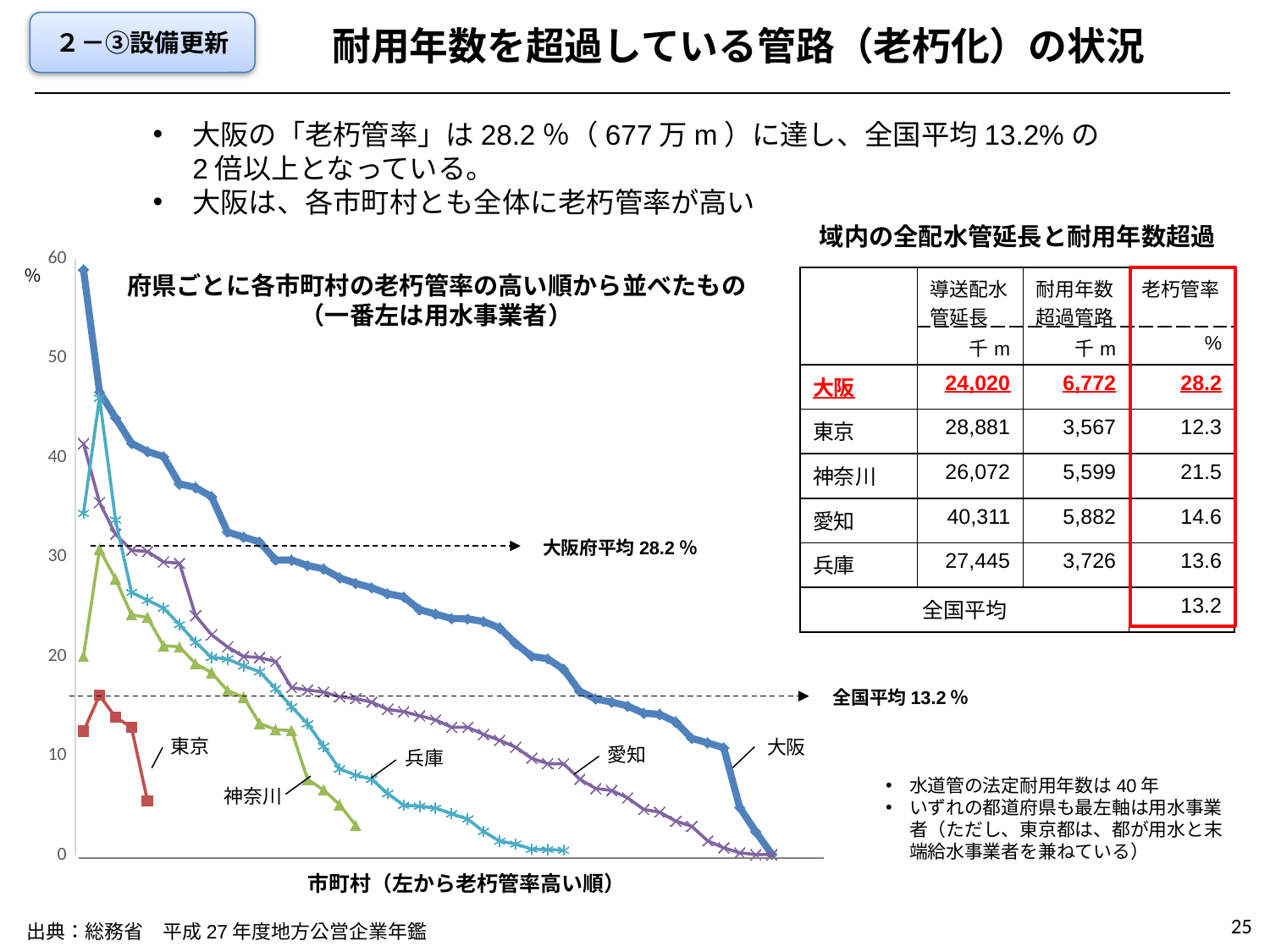

２－③設備更新
耐用年数を超過している管路（老朽化）の状況
大阪の「老朽管率」は28.2％（677万m）に達し、全国平均13.2%の2倍以上となっている。
大阪は、各市町村とも全体に老朽管率が高い
域内の全配水管延長と耐用年数超過

### Chart

| Category | 大阪 | 東京 | 神奈川 | 愛知 | 兵庫 |
|---|---|---|---|---|---|
| 水道企業団 | 58.9 | 12.453245928943932 | 20.0 | 41.4 | 34.4 |
| 千早赤阪村 | 46.6 | 16.075138504155127 | 30.772321370711666 | 35.48092978293347 | 45.99047619047619 |
| 大阪市 | 44.001225021055056 | 13.880381003668674 | 27.785868462798742 | 32.295081967213115 | 33.74564493839656 |
| 四條畷市 | 41.43753360817351 | 12.8513330320831 | 24.173237380471033 | 30.668261512795496 | 26.428645779119393 |
| 大東市 | 40.6 | 5.444104705794615 | 23.917428725121034 | 30.552941771639603 | 25.650310821413484 |
| 島本町 | 40.1 | None | 21.06669727532415 | 29.489890470194112 | 24.856883234893232 |
| 池田市 | 37.357149716700285 | None | 20.951301289215507 | 29.36671667916979 | 23.190897597977244 |
| 吹田市 | 36.98746399899823 | None | 19.25535389352867 | 24.09380927746163 | 21.414175157285232 |
| 摂津市 | 36.05516545431611 | None | 18.356213656255623 | 22.167172766501515 | 19.900584454670785 |
| 柏原市 | 32.51094776352831 | None | 16.54445590654362 | 20.942797476162518 | 19.72662317489904 |
| 箕面市 | 32.0 | None | 15.898111550285465 | 19.983555448970503 | 19.033777350891825 |
| 東大阪市 | 31.510183418357414 | None | 13.254861821903788 | 19.8759560383058 | 18.46000457539326 |
| 忠岡町 | 29.7 | None | 12.627913889006837 | 19.485881665859303 | 16.76243959775369 |
| 守口市 | 29.684156740012135 | None | 12.532845881412088 | 16.85401103120855 | 14.927910445367504 |
| 高石市 | 29.135553017657912 | None | 7.629300257430377 | 16.61957226182761 | 13.223101228232723 |
| 河内長野市 | 28.8 | None | 6.5533849234265915 | 16.408673630895855 | 10.953915114161648 |
| 泉南市 | 27.9 | None | 5.08440105755542 | 15.932091643316298 | 8.666812449887018 |
| 岸和田市 | 27.343857240905972 | None | 3.0007432181345224 | 15.754835468475257 | 8.056387665198237 |
| 富田林市 | 26.905674221425073 | None | None | 15.389771151614672 | 7.639569049951028 |
| 河南町 | 26.3 | None | None | 14.668281989154261 | 6.201416479530144 |
| 大阪狭山市 | 25.983796296296298 | None | None | 14.432658996621187 | 5.019591231600127 |
| 八尾市 | 24.7 | None | None | 14.023049615932038 | 4.9150195140375175 |
| 豊中市 | 24.249123153682753 | None | None | 13.606806570113584 | 4.733798366422227 |
| 泉大津市 | 23.8 | None | None | 12.867513611615244 | 4.161483324447604 |
| 泉佐野市 | 23.77179080824089 | None | None | 12.860601819290377 | 3.632911392405063 |
| 羽曳野市 | 23.5 | None | None | 12.147880083891929 | 2.3803879736083124 |
| 枚方市 | 22.85282861680248 | None | None | 11.553759302027201 | 1.4082670491589517 |
| 貝塚市 | 21.3 | None | None | 10.855111982597506 | 1.1255609881995325 |
| 交野市 | 20.0 | None | None | 9.744332714220484 | 0.5983268029227998 |
| 寝屋川市 | 19.754265548612686 | None | None | 9.201916335592427 | 0.5553973227000855 |
| 和泉市 | 18.7 | None | None | 9.195502737970406 | 0.49769450340335214 |
| 門真市 | 16.5 | None | None | 7.636445141768464 | None |
| 堺市 | 15.699011482111445 | None | None | 6.7023234721370075 | None |
| 岬町 | 15.4 | None | None | 6.502650887933522 | None |
| 太子町 | 15.0 | None | None | 5.762959631170583 | None |
| 藤井寺市 | 14.270174722958732 | None | None | 4.597011942237545 | None |
| 松原市 | 14.173620895198871 | None | None | 4.326862605341495 | None |
| 高槻市 | 13.4 | None | None | 3.420428299841312 | None |
| 茨木市 | 11.744217546665979 | None | None | 2.9050681296937535 | None |
| 阪南市 | 11.3 | None | None | 1.4331956216193196 | None |
| 豊能町 | 10.8 | None | None | 0.731075328521192 | None |
| 能勢町 | 4.8 | None | None | 0.23484945782800948 | None |
| 田尻町 | 2.3708421797593773 | None | None | 0.058175563733859445 | None |
| 熊取町 | 0.1 | None | None | 0.058175563733859445 | None |
％
府県ごとに各市町村の老朽管率の高い順から並べたもの
（一番左は用水事業者）
|  | 導送配水管延長 | 耐用年数超過管路 | 老朽管率 |
| --- | --- | --- | --- |
|  | 千m | 千m | % |
| 大阪 | 24,020 | 6,772 | 28.2 |
| 東京 | 28,881 | 3,567 | 12.3 |
| 神奈川 | 26,072 | 5,599 | 21.5 |
| 愛知 | 40,311 | 5,882 | 14.6 |
| 兵庫 | 27,445 | 3,726 | 13.6 |
| 全国平均 |  |  | 13.2 |

大阪府平均28.2％
全国平均13.2％
東京
大阪
愛知
兵庫
水道管の法定耐用年数は40年
いずれの都道府県も最左軸は用水事業者（ただし、東京都は、都が用水と末端給水事業者を兼ねている）
神奈川
市町村（左から老朽管率高い順）
25
出典：総務省　平成27年度地方公営企業年鑑